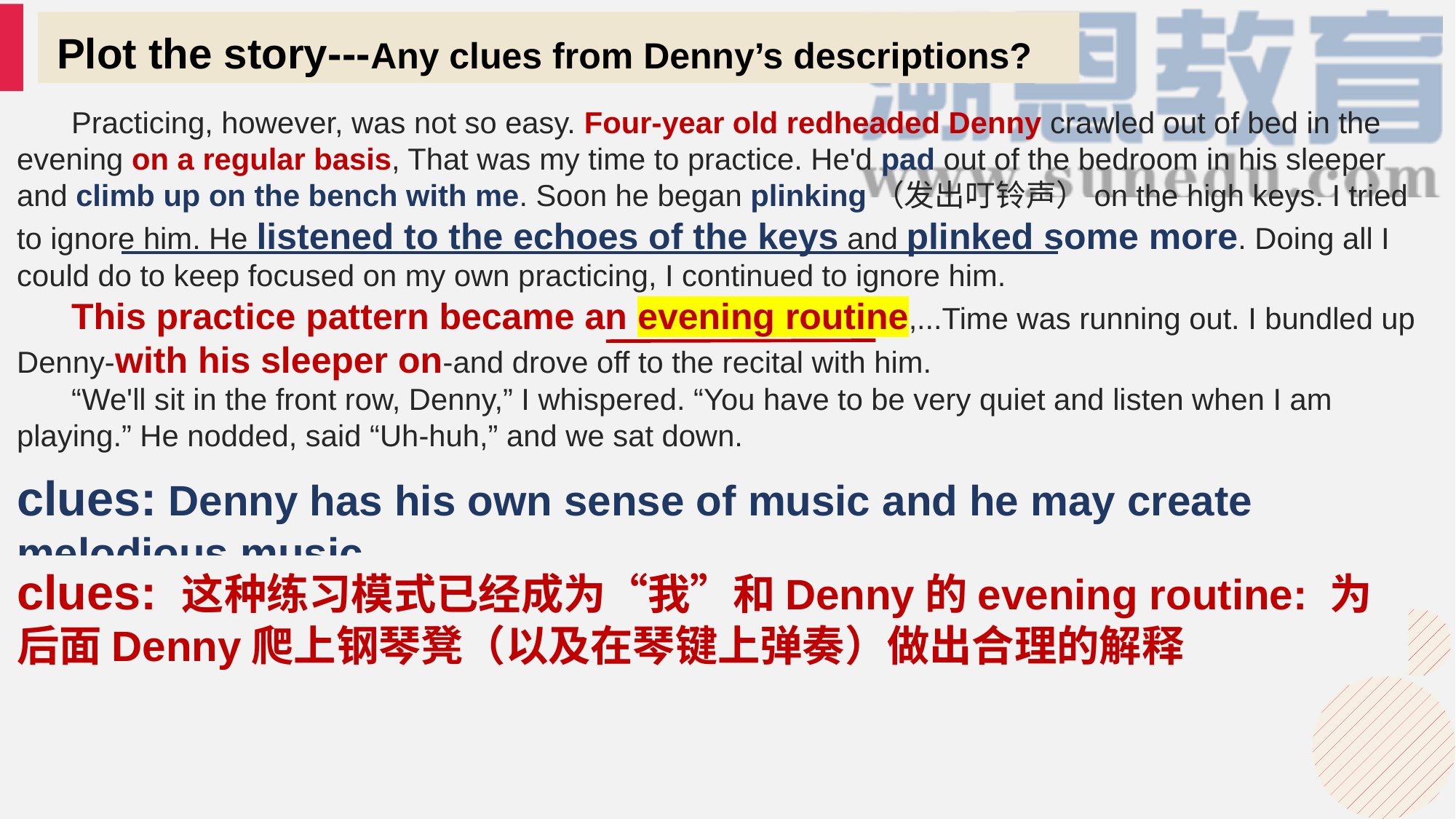

Plot the story---Any clues from Denny’s descriptions?
Practicing, however, was not so easy. Four-year old redheaded Denny crawled out of bed in the evening on a regular basis, That was my time to practice. He'd pad out of the bedroom in his sleeper and climb up on the bench with me. Soon he began plinking（发出叮铃声）on the high keys. I tried to ignore him. He listened to the echoes of the keys and plinked some more. Doing all I could do to keep focused on my own practicing, I continued to ignore him.
This practice pattern became an evening routine,...Time was running out. I bundled up Denny-with his sleeper on-and drove off to the recital with him.
“We'll sit in the front row, Denny,” I whispered. “You have to be very quiet and listen when I am playing.” He nodded, said “Uh-huh,” and we sat down.
clues: Denny has his own sense of music and he may create melodious music.
clues: 这种练习模式已经成为“我”和Denny的evening routine: 为后面Denny爬上钢琴凳（以及在琴键上弹奏）做出合理的解释